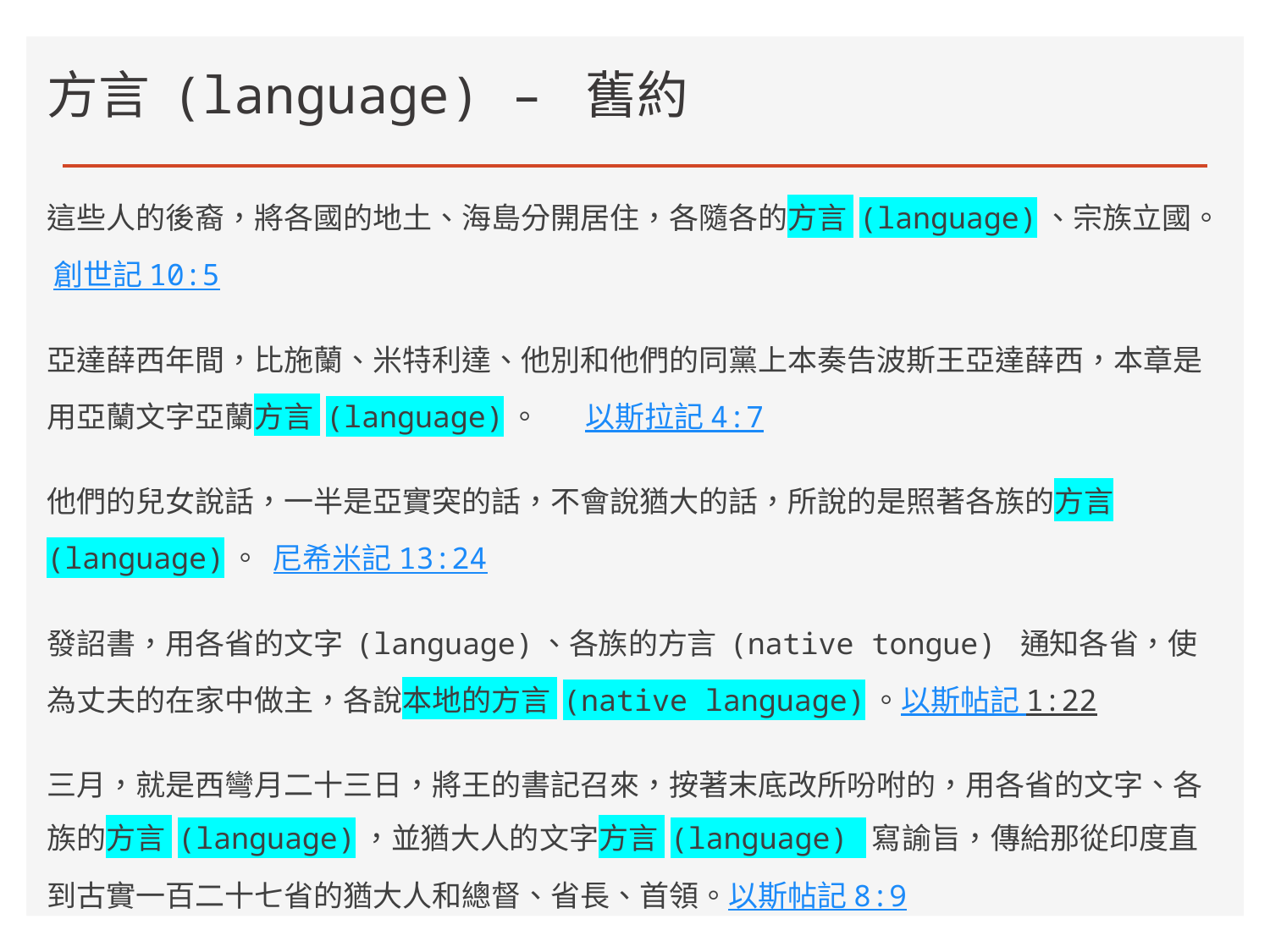

# 方言 (language) – 舊約
這些人的後裔，將各國的地土、海島分開居住，各隨各的方言 (language)、宗族立國。  創世記 10:5
亞達薛西年間，比施蘭、米特利達、他別和他們的同黨上本奏告波斯王亞達薛西，本章是用亞蘭文字亞蘭方言 (language)。       以斯拉記 4:7
他們的兒女說話，一半是亞實突的話，不會說猶大的話，所說的是照著各族的方言 (language)。  尼希米記 13:24
發詔書，用各省的文字 (language)、各族的方言 (native tongue) 通知各省，使為丈夫的在家中做主，各說本地的方言 (native language)。以斯帖記 1:22
三月，就是西彎月二十三日，將王的書記召來，按著末底改所吩咐的，用各省的文字、各族的方言 (language)，並猶大人的文字方言 (language) 寫諭旨，傳給那從印度直到古實一百二十七省的猶大人和總督、省長、首領。以斯帖記 8:9